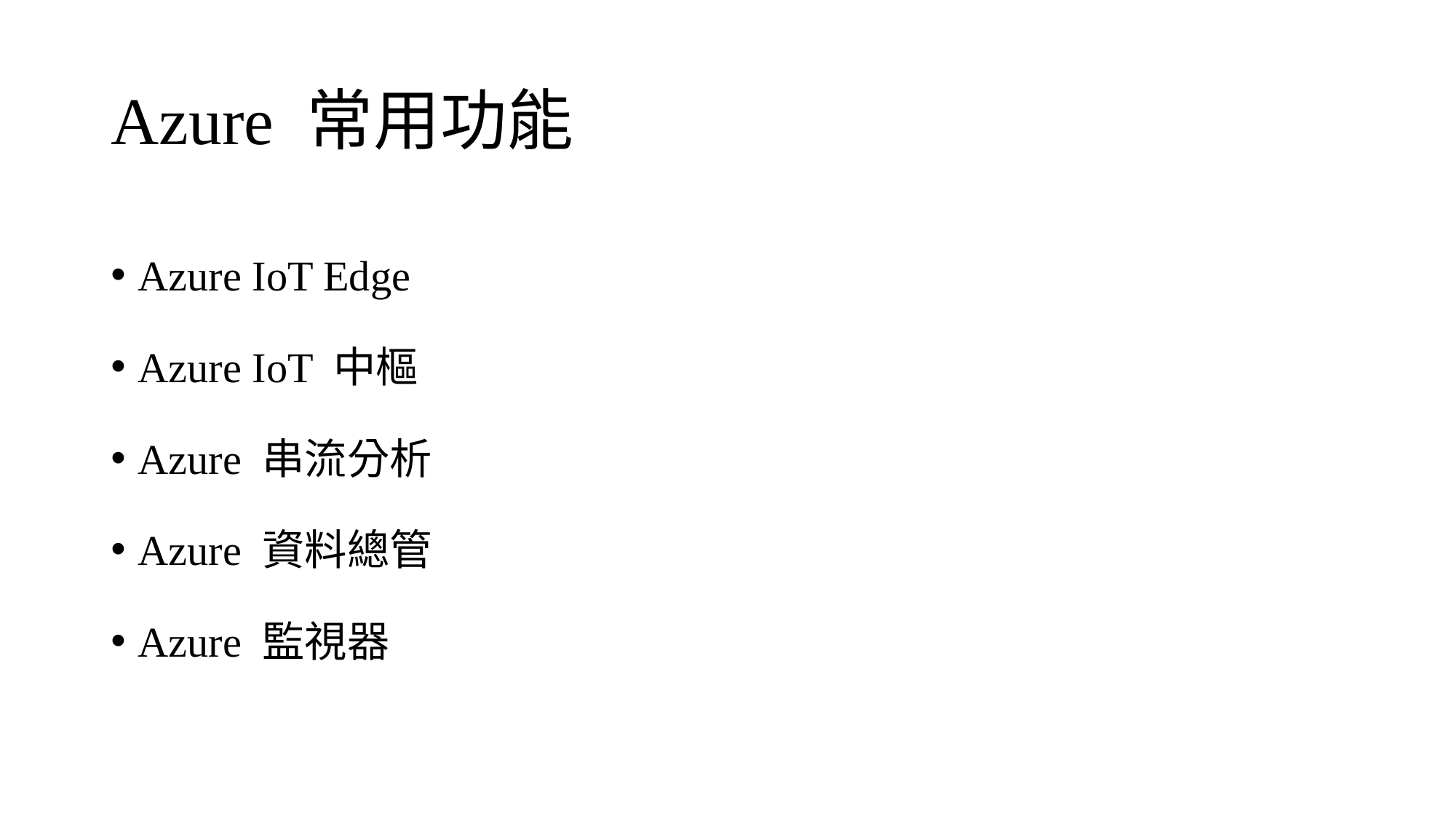

# Azure 常用功能
Azure IoT Edge
Azure IoT 中樞
Azure 串流分析
Azure 資料總管
Azure 監視器